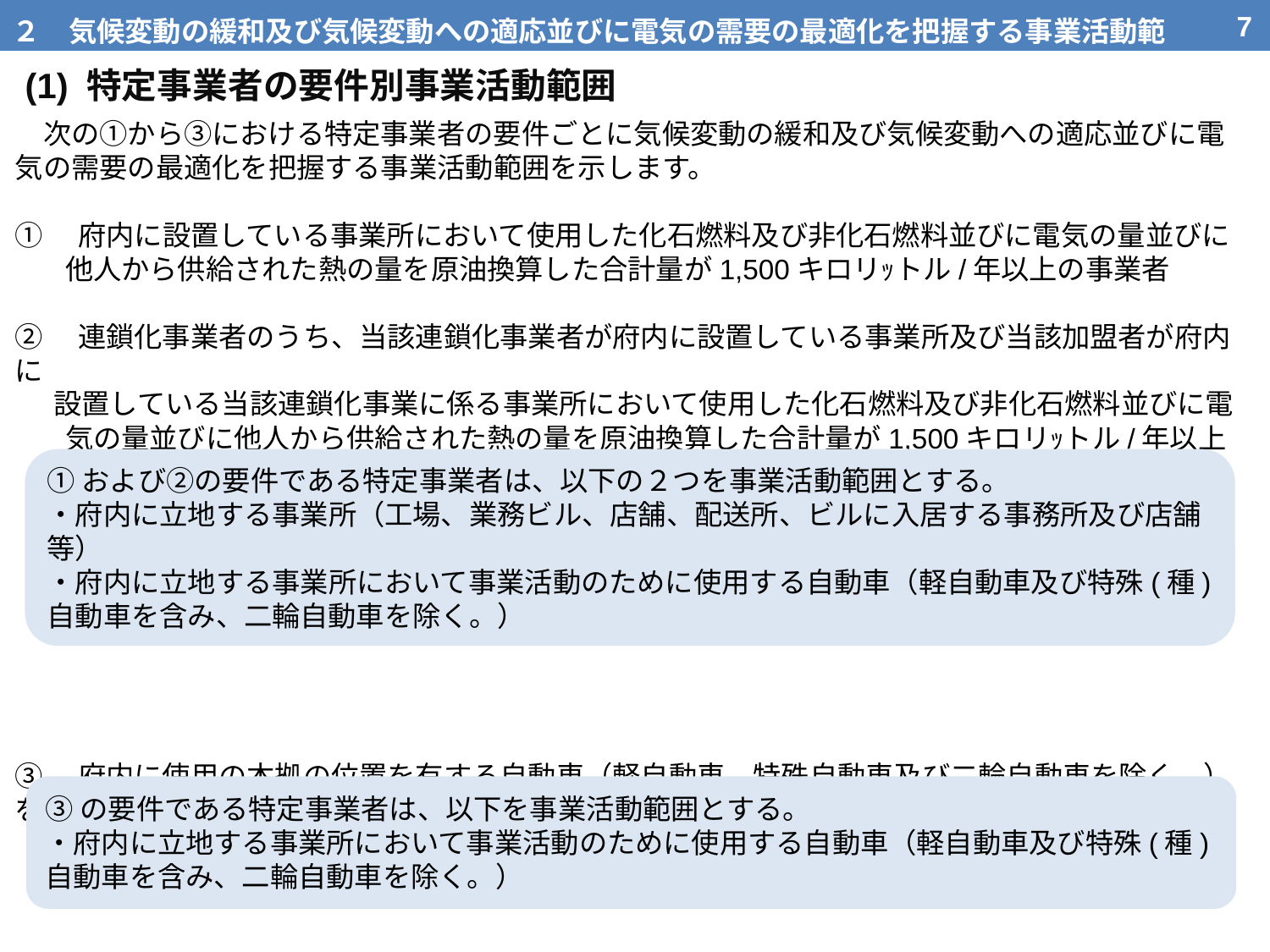

２　気候変動の緩和及び気候変動への適応並びに電気の需要の最適化を把握する事業活動範囲
7
 (1) 特定事業者の要件別事業活動範囲
　次の①から③における特定事業者の要件ごとに気候変動の緩和及び気候変動への適応並びに電気の需要の最適化を把握する事業活動範囲を示します。

①　府内に設置している事業所において使用した化石燃料及び非化石燃料並びに電気の量並びに他人から供給された熱の量を原油換算した合計量が1,500キロリｯトル/年以上の事業者

②　連鎖化事業者のうち、当該連鎖化事業者が府内に設置している事業所及び当該加盟者が府内に
     設置している当該連鎖化事業に係る事業所において使用した化石燃料及び非化石燃料並びに電気の量並びに他人から供給された熱の量を原油換算した合計量が1,500キロリｯトル/年以上の事業者

③　府内に使用の本拠の位置を有する自動車（軽自動車、特殊自動車及び二輪自動車を除く。）を、
     30 台以上（タクシー事業者は75台以上）使用する特定事業者
①および②の要件である特定事業者は、以下の２つを事業活動範囲とする。
・府内に立地する事業所（工場、業務ビル、店舗、配送所、ビルに入居する事務所及び店舗等）
・府内に立地する事業所において事業活動のために使用する自動車（軽自動車及び特殊(種)自動車を含み、二輪自動車を除く。）
③の要件である特定事業者は、以下を事業活動範囲とする。
・府内に立地する事業所において事業活動のために使用する自動車（軽自動車及び特殊(種)自動車を含み、二輪自動車を除く。）